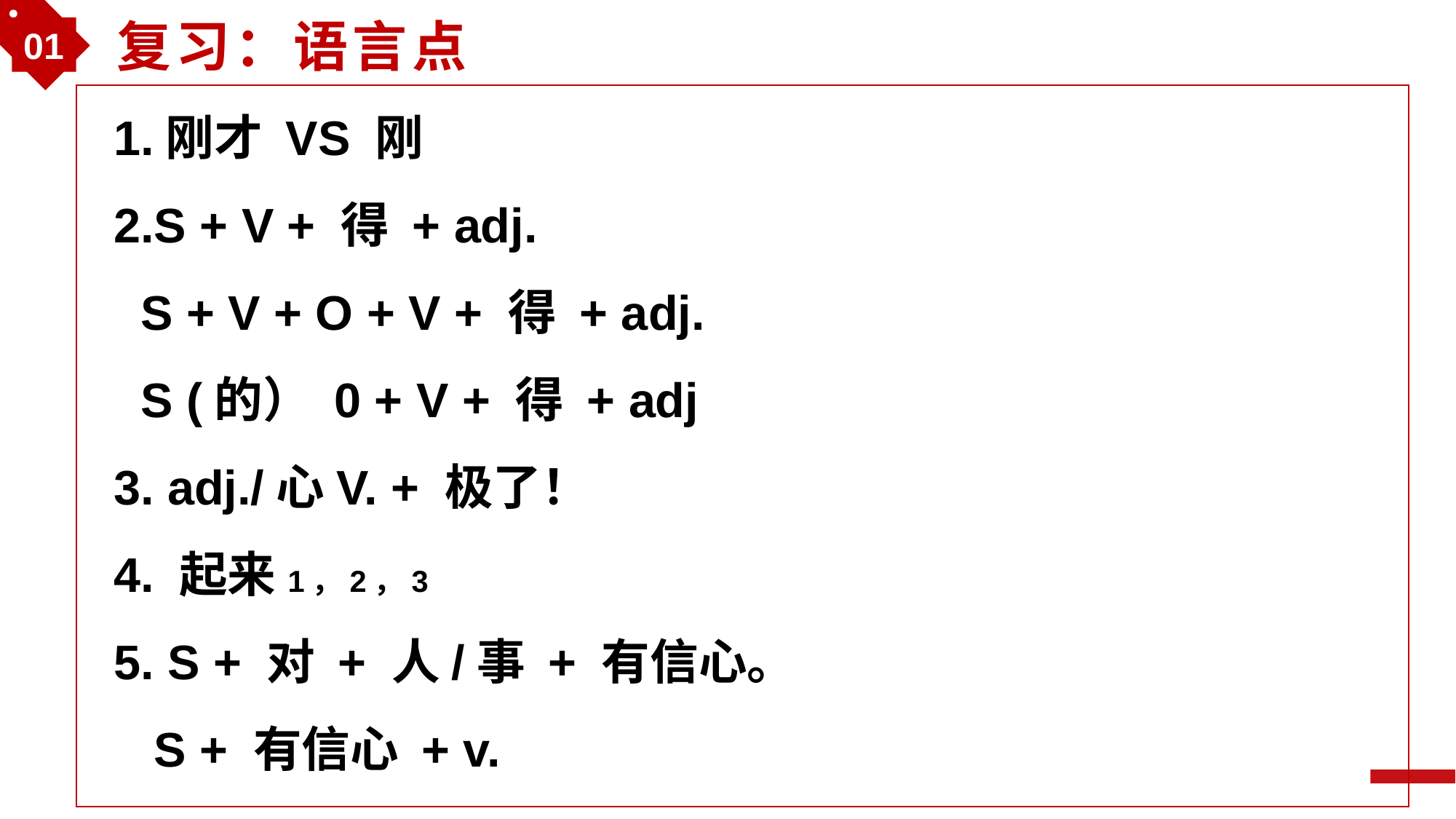

01
复习：语言点
1.刚才 VS 刚
2.S + V + 得 + adj.
  S + V + O + V + 得 + adj.
  S (的） 0 + V + 得 + adj
3. adj./心V. + 极了！
4. 起来1，2，3
5. S + 对 + 人/事 + 有信心。
   S + 有信心 + v.